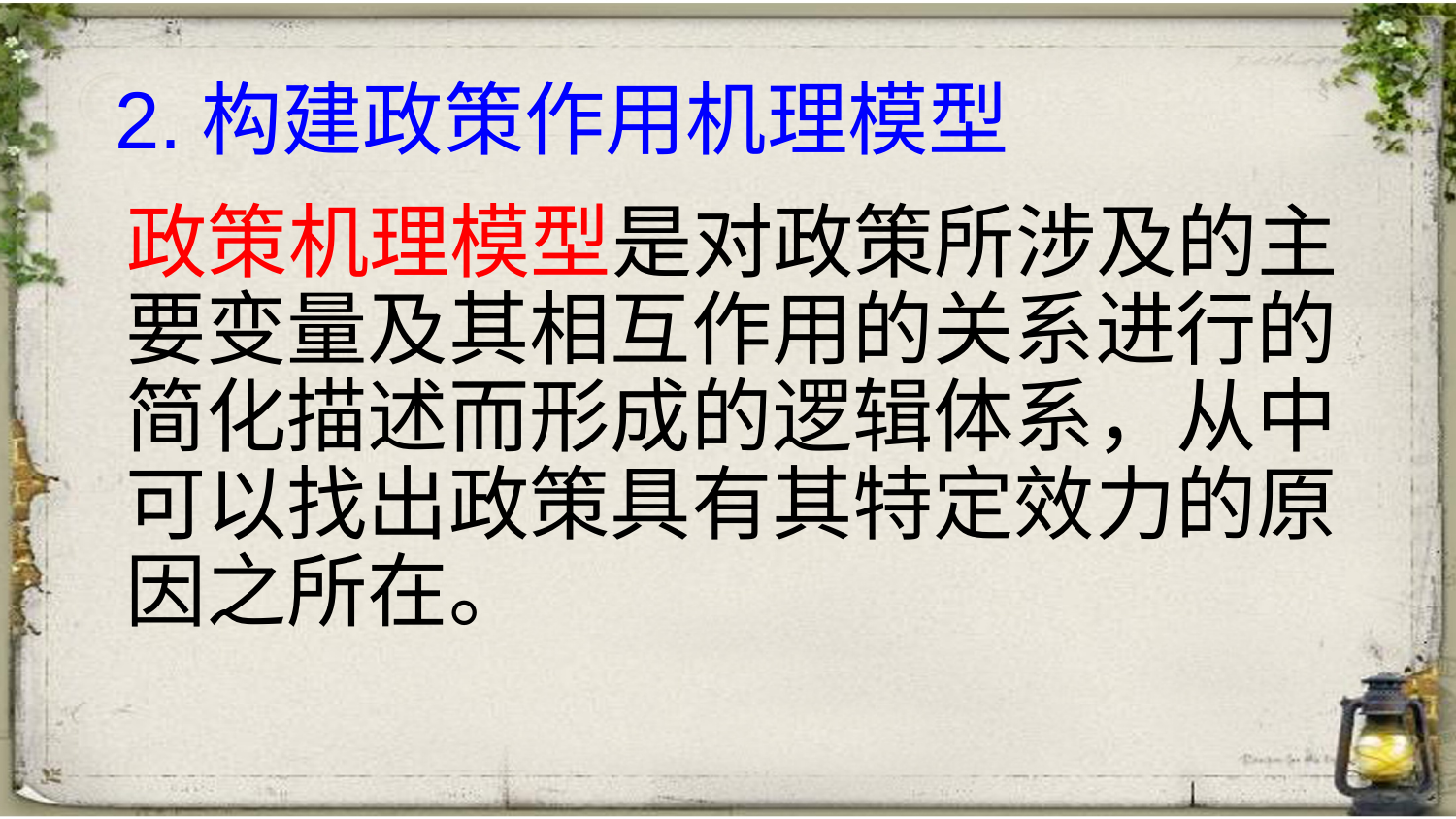

# 2.构建政策作用机理模型
 政策机理模型是对政策所涉及的主要变量及其相互作用的关系进行的简化描述而形成的逻辑体系，从中可以找出政策具有其特定效力的原因之所在。